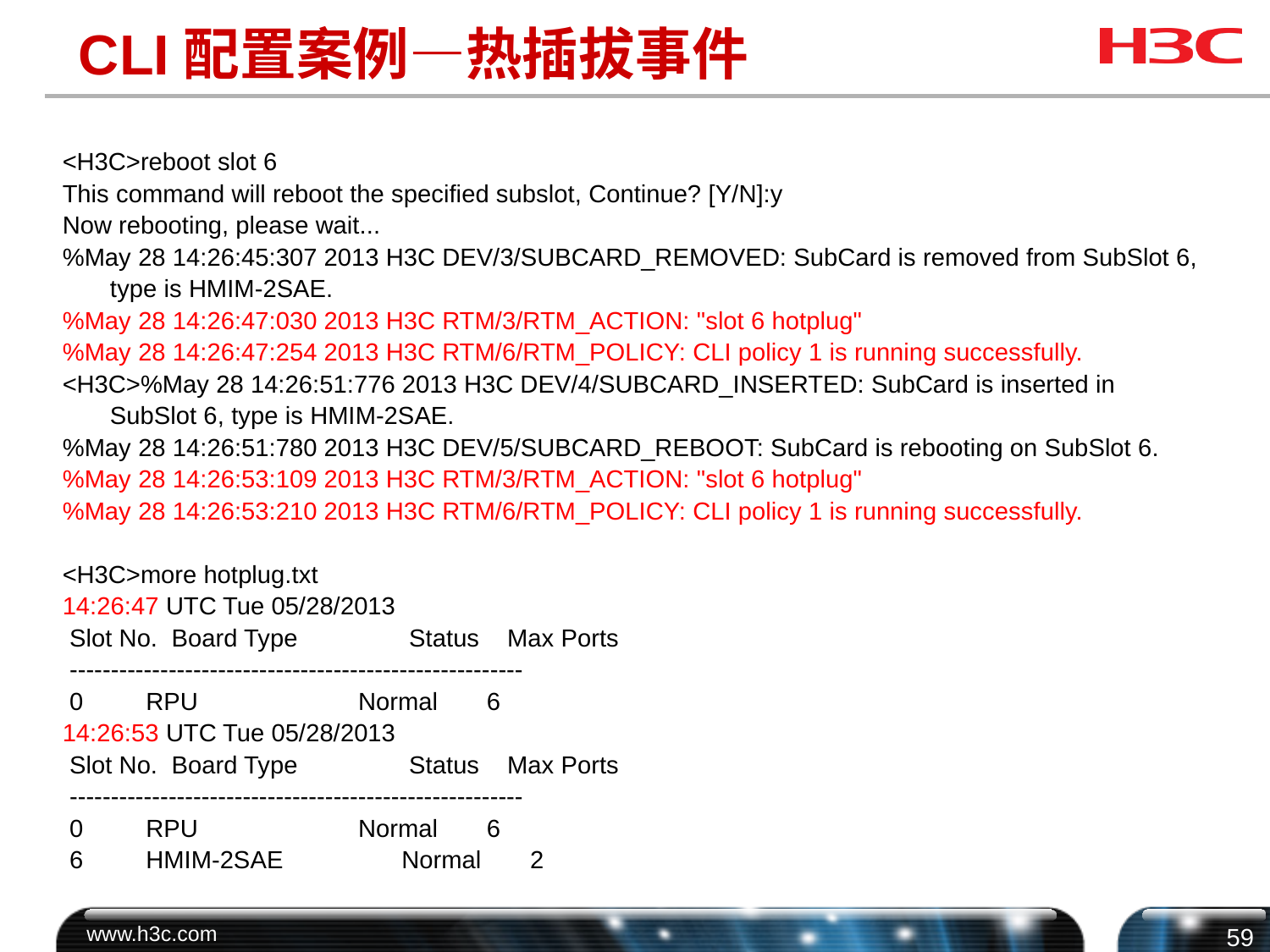

# CLI配置案例—热插拔事件
<H3C>reboot slot 6
This command will reboot the specified subslot, Continue? [Y/N]:y
Now rebooting, please wait...
%May 28 14:26:45:307 2013 H3C DEV/3/SUBCARD_REMOVED: SubCard is removed from SubSlot 6, type is HMIM-2SAE.
%May 28 14:26:47:030 2013 H3C RTM/3/RTM_ACTION: "slot 6 hotplug"
%May 28 14:26:47:254 2013 H3C RTM/6/RTM_POLICY: CLI policy 1 is running successfully.
<H3C>%May 28 14:26:51:776 2013 H3C DEV/4/SUBCARD_INSERTED: SubCard is inserted in SubSlot 6, type is HMIM-2SAE.
%May 28 14:26:51:780 2013 H3C DEV/5/SUBCARD_REBOOT: SubCard is rebooting on SubSlot 6.
%May 28 14:26:53:109 2013 H3C RTM/3/RTM_ACTION: "slot 6 hotplug"
%May 28 14:26:53:210 2013 H3C RTM/6/RTM_POLICY: CLI policy 1 is running successfully.

<H3C>more hotplug.txt
14:26:47 UTC Tue 05/28/2013
 Slot No.  Board Type                Status    Max Ports
 -------------------------------------------------------
 0         RPU                       Normal       6
14:26:53 UTC Tue 05/28/2013
 Slot No.  Board Type                Status    Max Ports
 -------------------------------------------------------
 0         RPU                       Normal       6
 6         HMIM-2SAE                 Normal       2